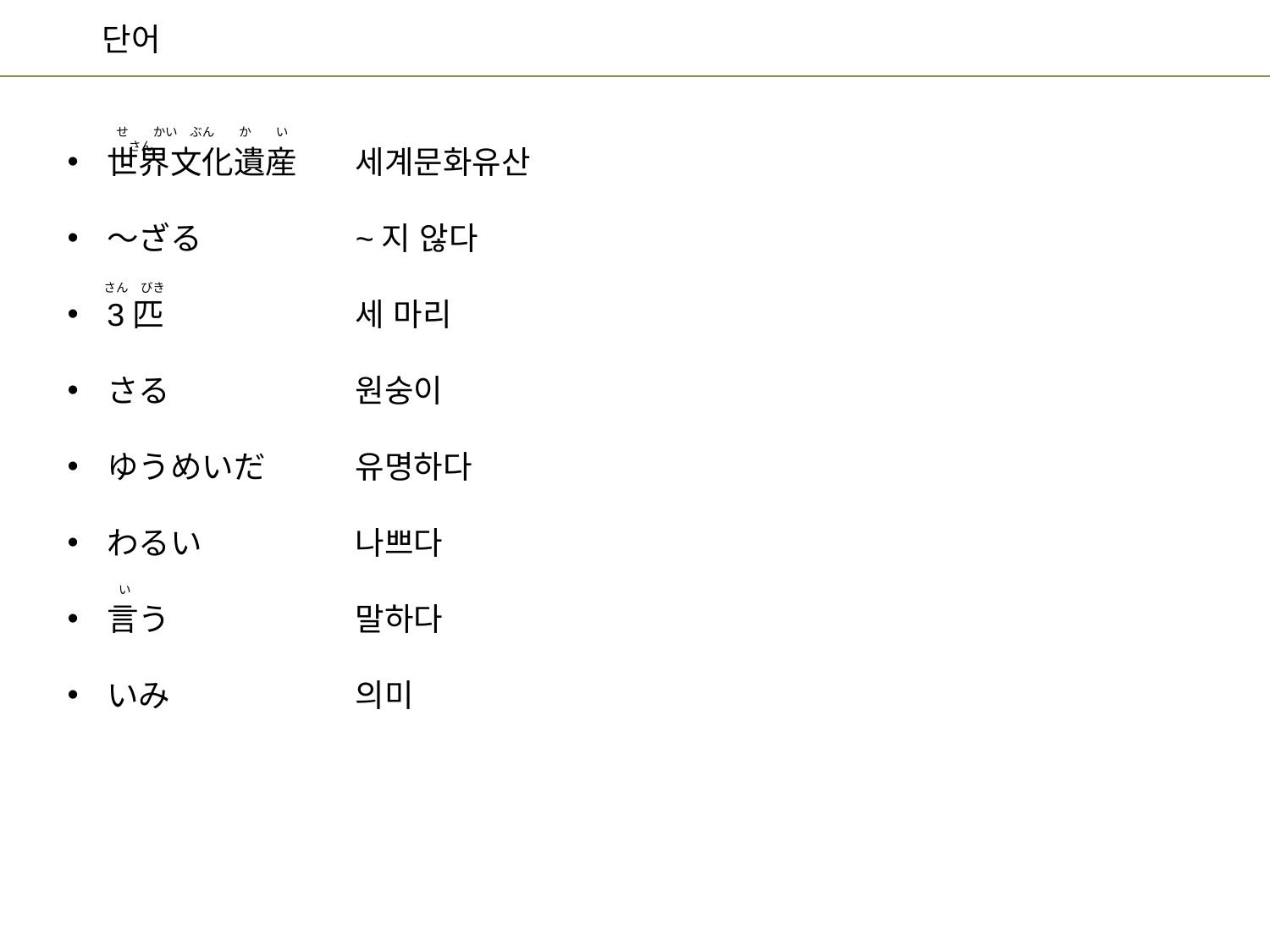

せ　　かい　ぶん　　か　　い　　さん
세계문화유산

~지 않다

세 마리

원숭이

유명하다

나쁘다

말하다

의미
世界文化遺産

～ざる

3匹

さる

ゆうめいだ

わるい

言う

いみ
さん　びき
い